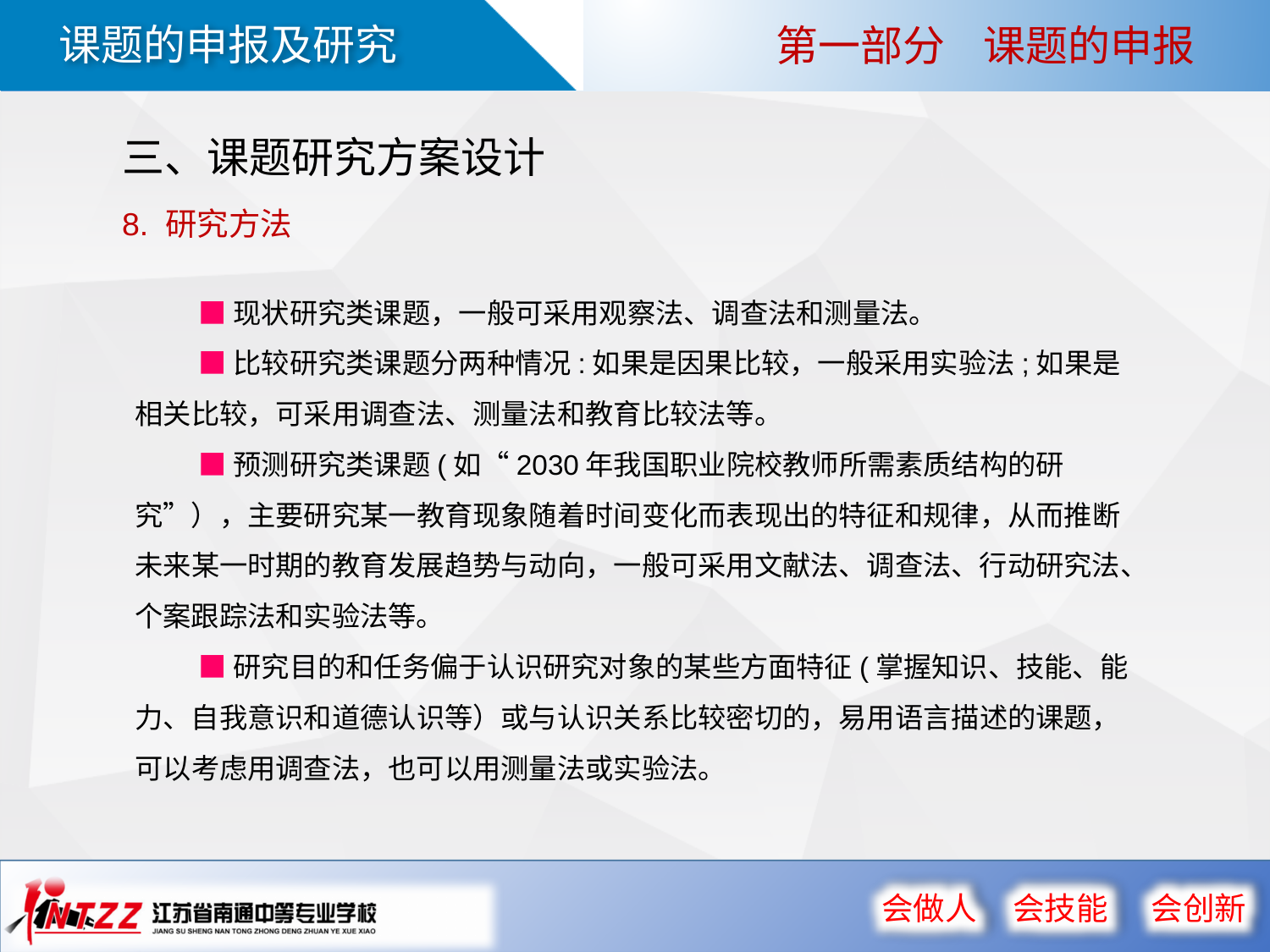

第一部分    课题的申报
三、课题研究方案设计
8. 研究方法
■现状研究类课题，一般可采用观察法、调查法和测量法。
■比较研究类课题分两种情况:如果是因果比较，一般采用实验法;如果是相关比较，可采用调查法、测量法和教育比较法等。
■预测研究类课题(如“2030年我国职业院校教师所需素质结构的研究”），主要研究某一教育现象随着时间变化而表现出的特征和规律，从而推断未来某一时期的教育发展趋势与动向，一般可采用文献法、调查法、行动研究法、个案跟踪法和实验法等。
■研究目的和任务偏于认识研究对象的某些方面特征(掌握知识、技能、能力、自我意识和道德认识等）或与认识关系比较密切的，易用语言描述的课题，可以考虑用调查法，也可以用测量法或实验法。